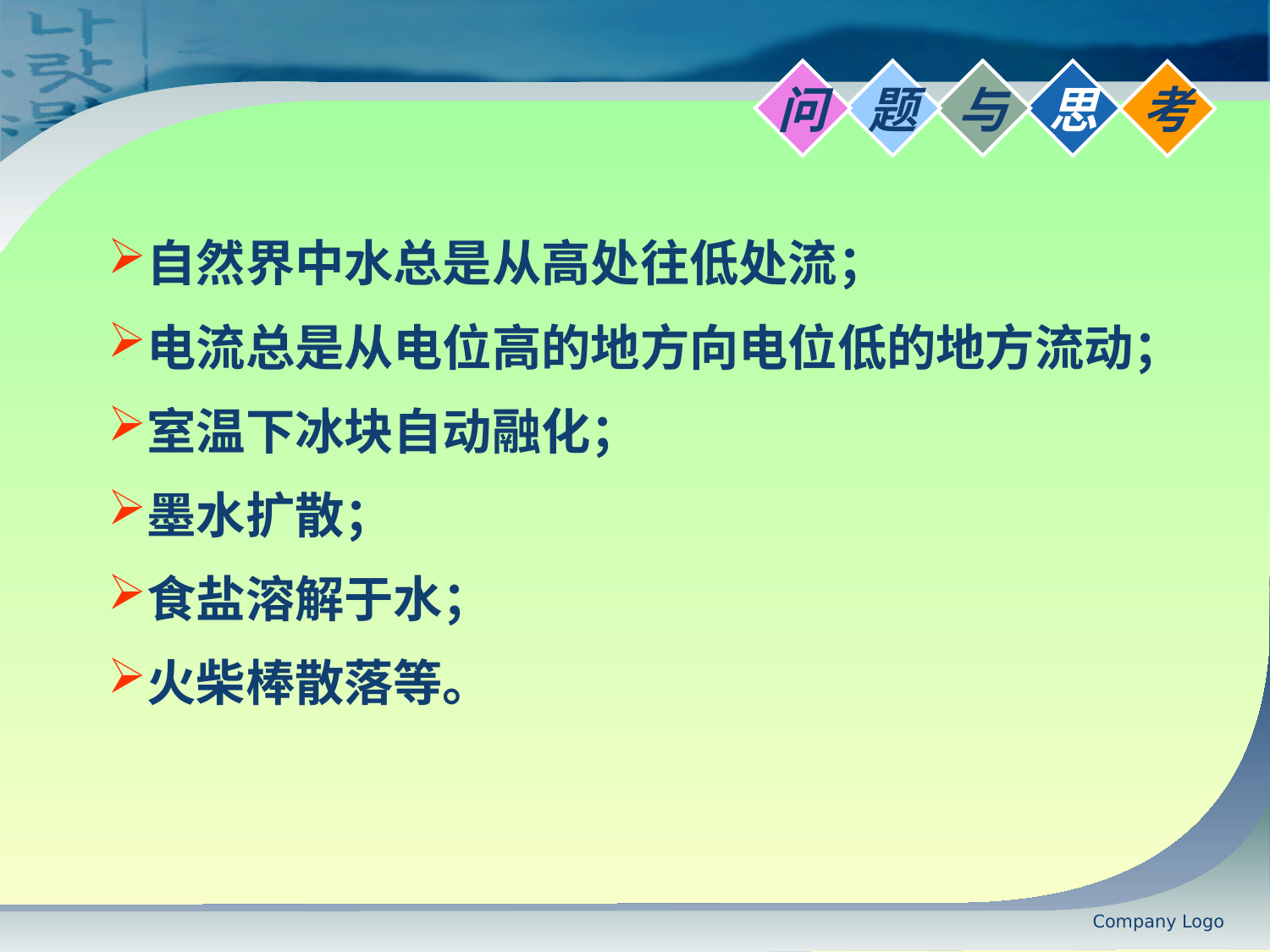

问
题
与
思
考
自然界中水总是从高处往低处流；
电流总是从电位高的地方向电位低的地方流动；
室温下冰块自动融化；
墨水扩散；
食盐溶解于水；
火柴棒散落等。
Company Logo